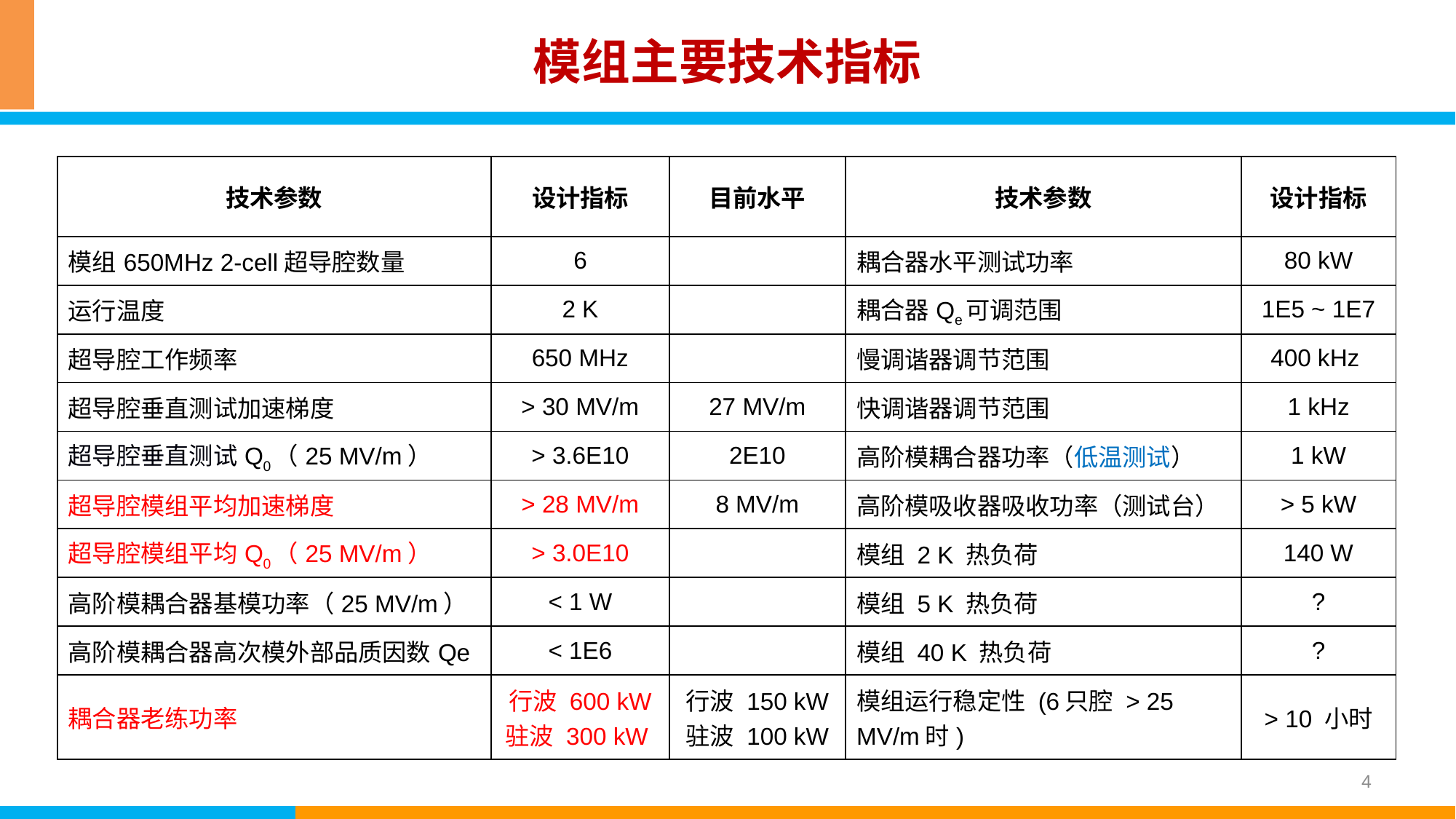

# 模组主要技术指标
| 技术参数 | 设计指标 | 目前水平 | 技术参数 | 设计指标 |
| --- | --- | --- | --- | --- |
| 模组650MHz 2-cell超导腔数量 | 6 |  | 耦合器水平测试功率 | 80 kW |
| 运行温度 | 2 K |  | 耦合器Qe可调范围 | 1E5 ~ 1E7 |
| 超导腔工作频率 | 650 MHz |  | 慢调谐器调节范围 | 400 kHz |
| 超导腔垂直测试加速梯度 | > 30 MV/m | 27 MV/m | 快调谐器调节范围 | 1 kHz |
| 超导腔垂直测试Q0（25 MV/m） | > 3.6E10 | 2E10 | 高阶模耦合器功率（低温测试） | 1 kW |
| 超导腔模组平均加速梯度 | > 28 MV/m | 8 MV/m | 高阶模吸收器吸收功率（测试台） | > 5 kW |
| 超导腔模组平均Q0（25 MV/m） | > 3.0E10 |  | 模组 2 K 热负荷 | 140 W |
| 高阶模耦合器基模功率（25 MV/m） | < 1 W |  | 模组 5 K 热负荷 | ? |
| 高阶模耦合器高次模外部品质因数Qe | < 1E6 |  | 模组 40 K 热负荷 | ? |
| 耦合器老练功率 | 行波 600 kW 驻波 300 kW | 行波 150 kW 驻波 100 kW | 模组运行稳定性 (6只腔 > 25 MV/m时) | > 10 小时 |
4